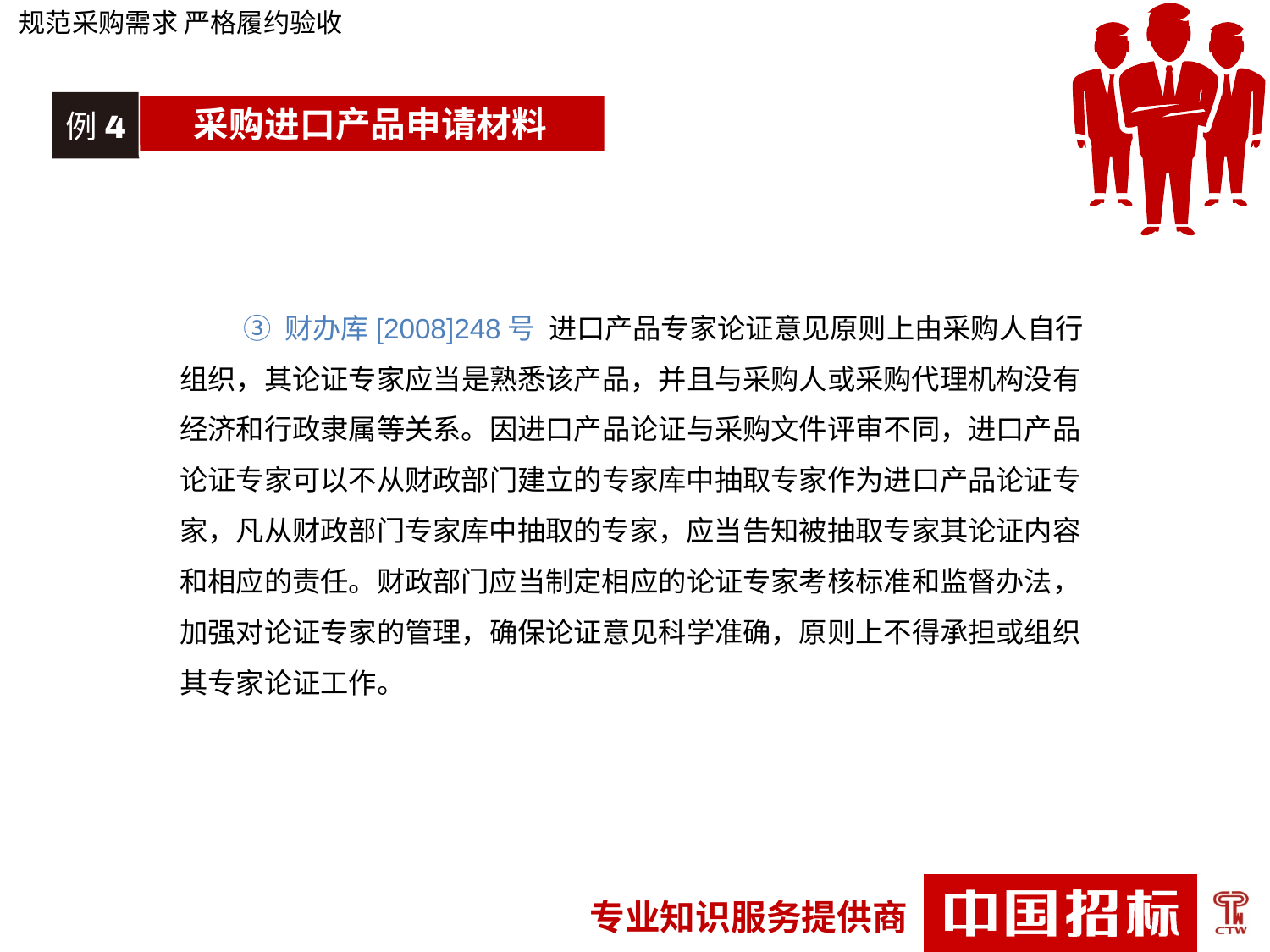

规范采购需求 严格履约验收

例4
采购进口产品申请材料
③ 财办库[2008]248号  进口产品专家论证意见原则上由采购人自行组织，其论证专家应当是熟悉该产品，并且与采购人或采购代理机构没有经济和行政隶属等关系。因进口产品论证与采购文件评审不同，进口产品论证专家可以不从财政部门建立的专家库中抽取专家作为进口产品论证专家，凡从财政部门专家库中抽取的专家，应当告知被抽取专家其论证内容和相应的责任。财政部门应当制定相应的论证专家考核标准和监督办法，加强对论证专家的管理，确保论证意见科学准确，原则上不得承担或组织其专家论证工作。